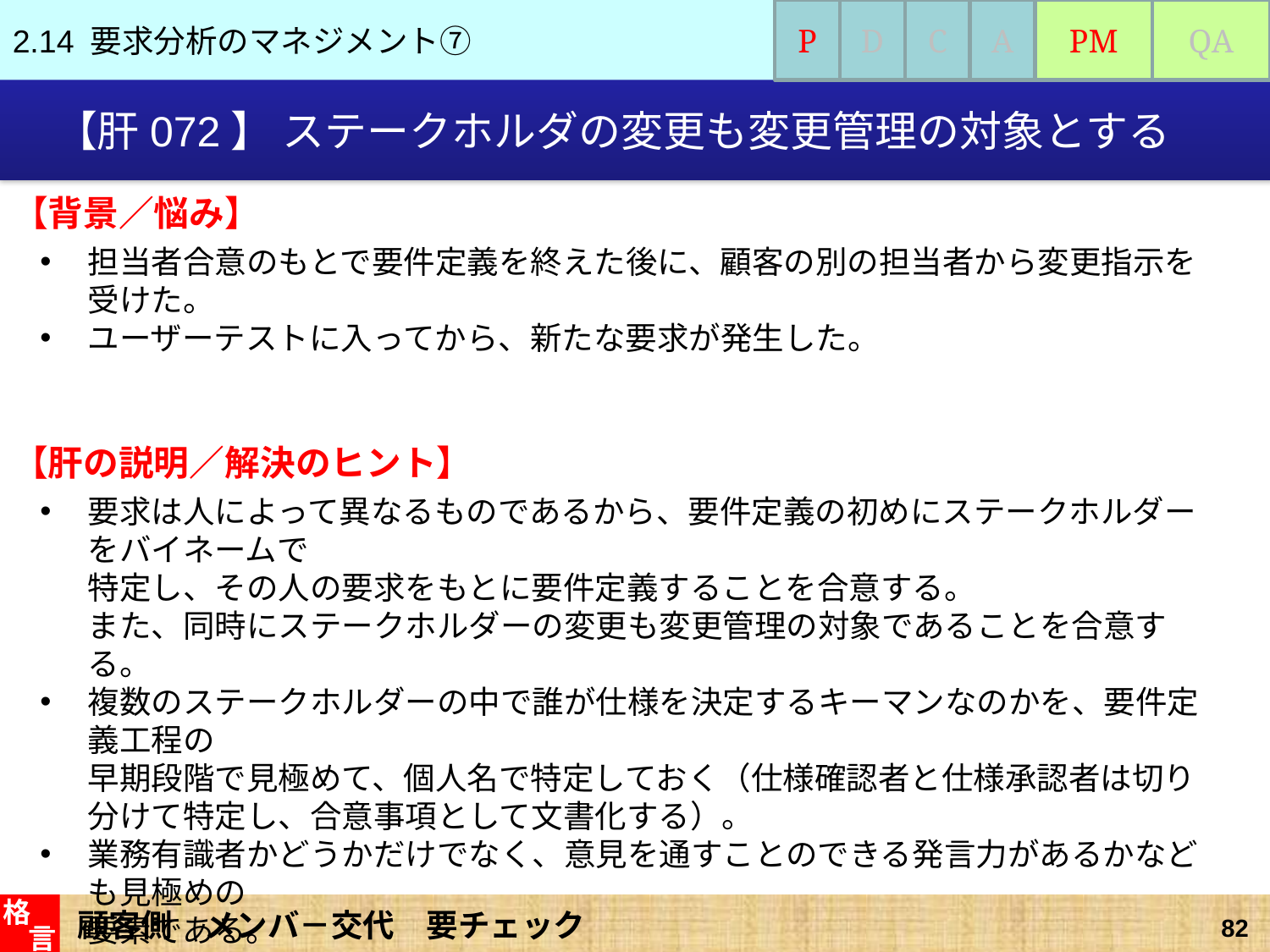

2.14 要求分析のマネジメント⑦
P
D
C
A
PM
QA
# 【肝072】 ステークホルダの変更も変更管理の対象とする
【背景／悩み】
担当者合意のもとで要件定義を終えた後に、顧客の別の担当者から変更指示を受けた。
ユーザーテストに入ってから、新たな要求が発生した。
【肝の説明／解決のヒント】
要求は人によって異なるものであるから、要件定義の初めにステークホルダーをバイネームで
特定し、その人の要求をもとに要件定義することを合意する。
また、同時にステークホルダーの変更も変更管理の対象であることを合意する。
複数のステークホルダーの中で誰が仕様を決定するキーマンなのかを、要件定義工程の
早期段階で見極めて、個人名で特定しておく（仕様確認者と仕様承認者は切り分けて特定し、合意事項として文書化する）。
業務有識者かどうかだけでなく、意見を通すことのできる発言力があるかなども見極めの
要素である。
仕様調整の進め方・段取りを決める。曖昧になりがちなやり取りの内容を見える化し、確認する。（誰がいつまでに決めるかを文書化する）
顧客側　メンバ－交代　要チェック
格
言
82